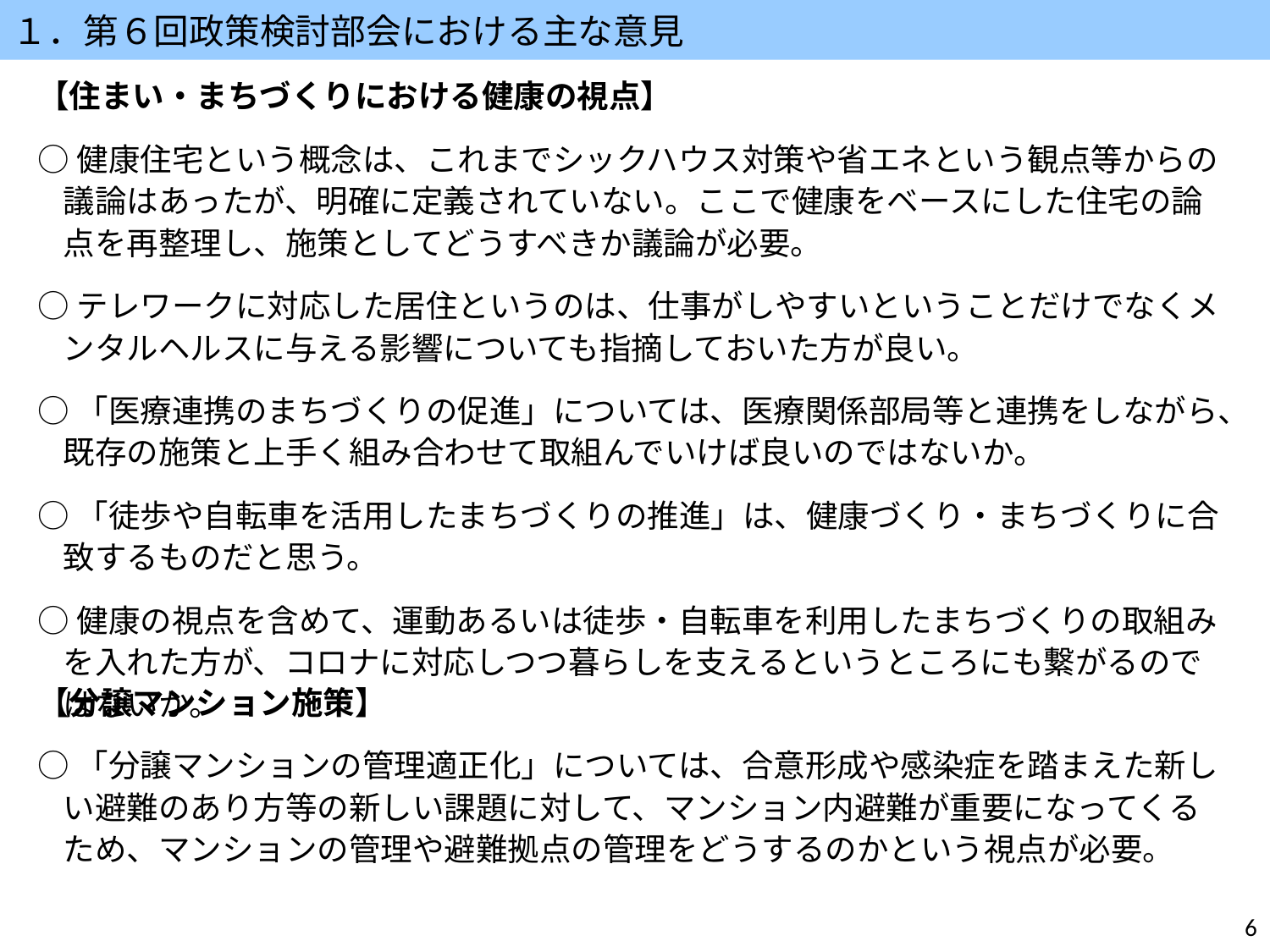

１．第６回政策検討部会における主な意見
【住まい・まちづくりにおける健康の視点】
○健康住宅という概念は、これまでシックハウス対策や省エネという観点等からの議論はあったが、明確に定義されていない。ここで健康をベースにした住宅の論点を再整理し、施策としてどうすべきか議論が必要。
○テレワークに対応した居住というのは、仕事がしやすいということだけでなくメンタルヘルスに与える影響についても指摘しておいた方が良い。
○「医療連携のまちづくりの促進」については、医療関係部局等と連携をしながら、既存の施策と上手く組み合わせて取組んでいけば良いのではないか。
○「徒歩や自転車を活用したまちづくりの推進」は、健康づくり・まちづくりに合致するものだと思う。
○健康の視点を含めて、運動あるいは徒歩・自転車を利用したまちづくりの取組みを入れた方が、コロナに対応しつつ暮らしを支えるというところにも繋がるのではないか。
【分譲マンション施策】
○「分譲マンションの管理適正化」については、合意形成や感染症を踏まえた新しい避難のあり方等の新しい課題に対して、マンション内避難が重要になってくるため、マンションの管理や避難拠点の管理をどうするのかという視点が必要。
6